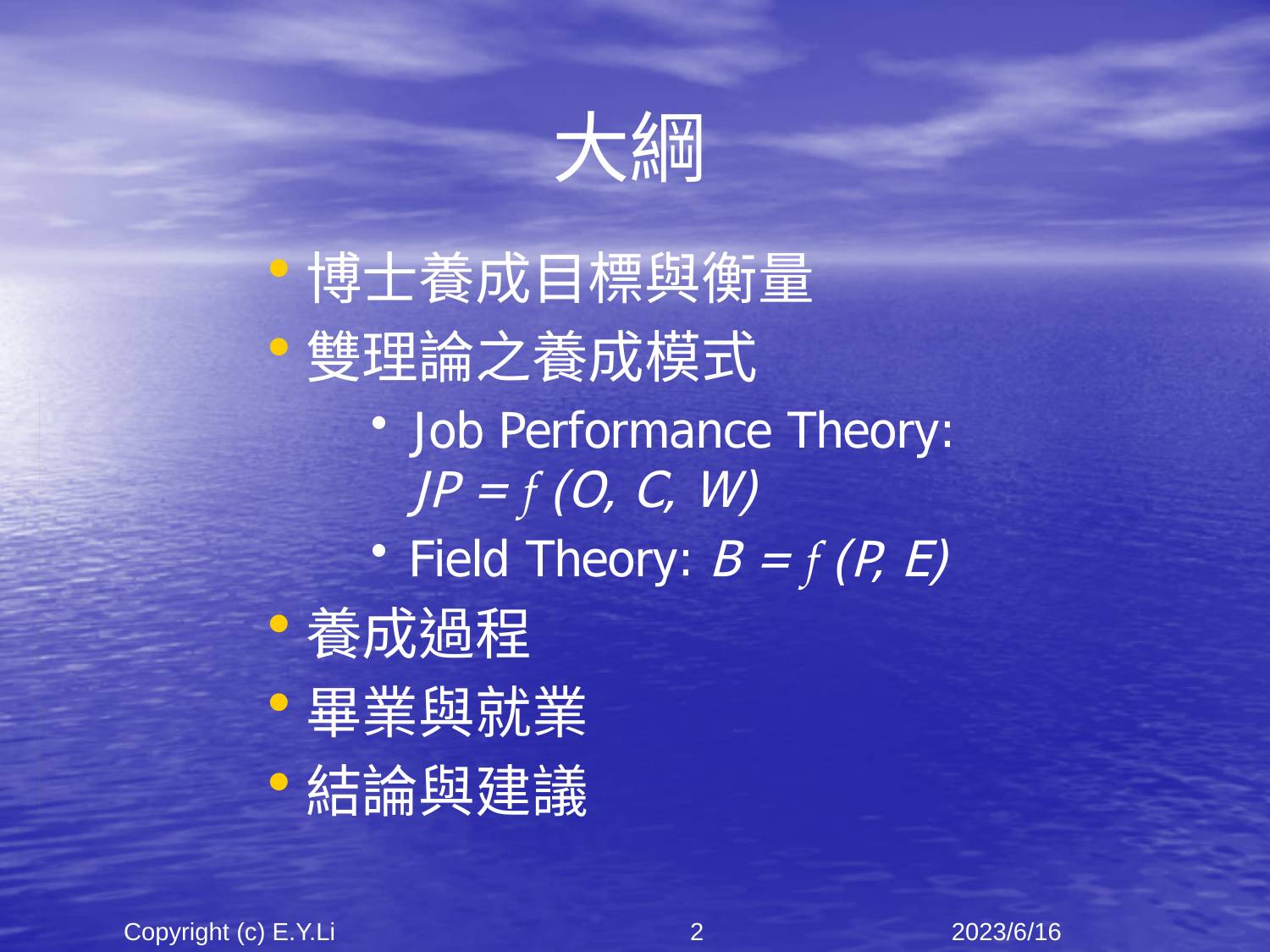

# 大綱
博士養成目標與衡量
雙理論之養成模式
Job Performance Theory:
JP = f (O, C, W)
Field Theory: B = f (P, E)
養成過程
畢業與就業
結論與建議

Copyright (c) E.Y.Li
2
2023/6/16